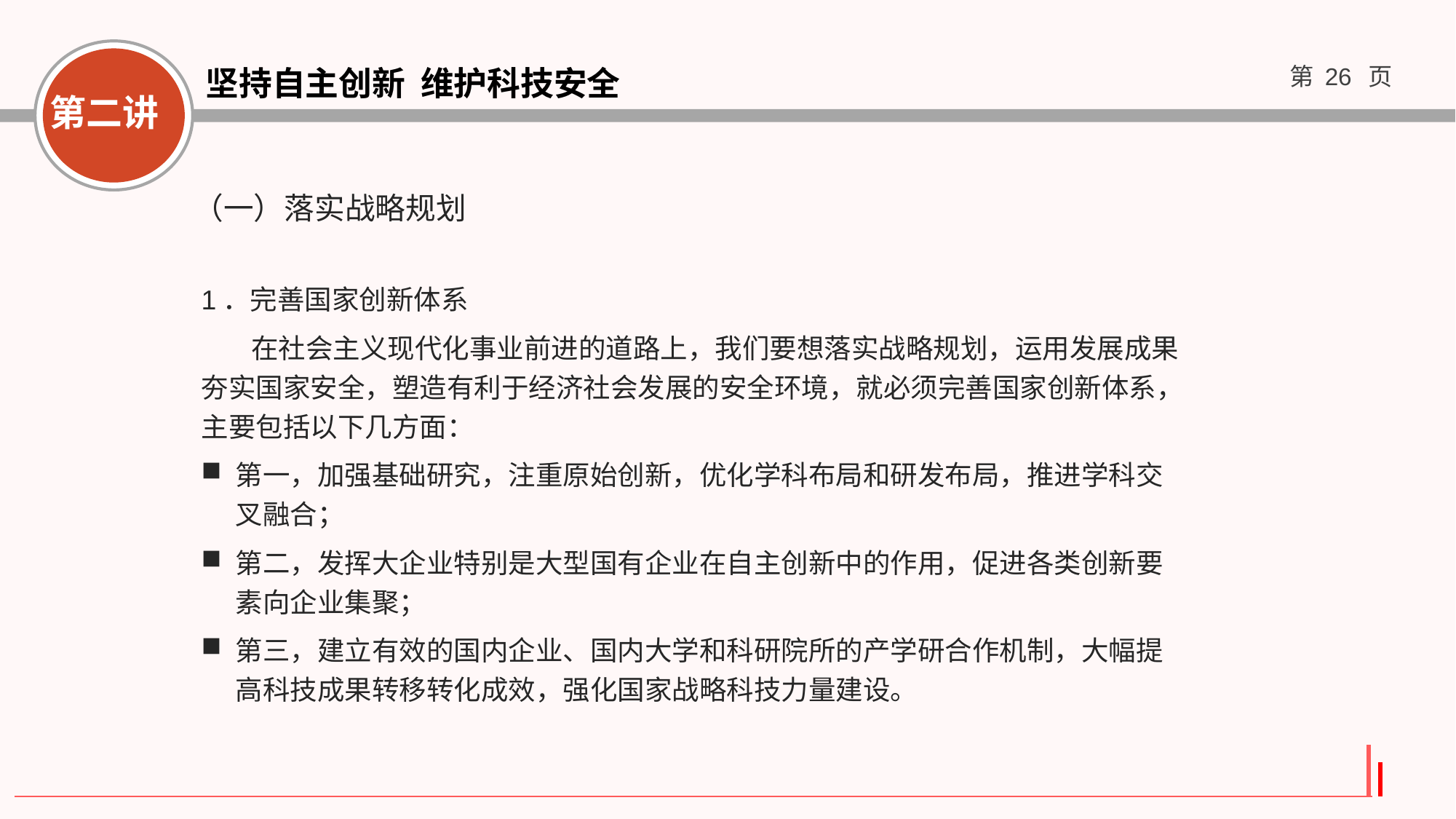

（一）落实战略规划
1．完善国家创新体系
       在社会主义现代化事业前进的道路上，我们要想落实战略规划，运用发展成果夯实国家安全，塑造有利于经济社会发展的安全环境，就必须完善国家创新体系，主要包括以下几方面：
第一，加强基础研究，注重原始创新，优化学科布局和研发布局，推进学科交叉融合；
第二，发挥大企业特别是大型国有企业在自主创新中的作用，促进各类创新要素向企业集聚；
第三，建立有效的国内企业、国内大学和科研院所的产学研合作机制，大幅提高科技成果转移转化成效，强化国家战略科技力量建设。